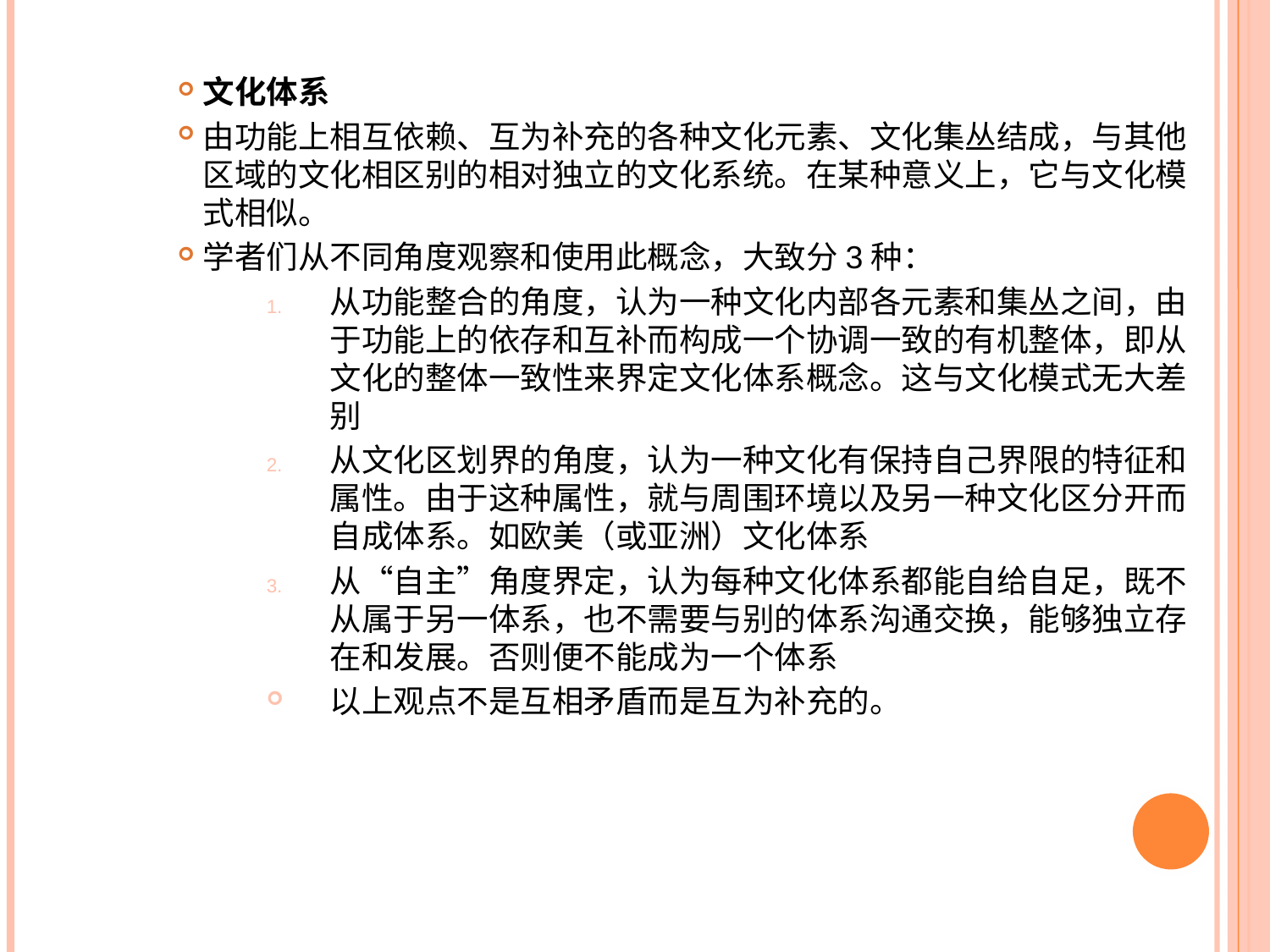

文化体系
由功能上相互依赖、互为补充的各种文化元素、文化集丛结成，与其他区域的文化相区别的相对独立的文化系统。在某种意义上，它与文化模式相似。
学者们从不同角度观察和使用此概念，大致分3种：
从功能整合的角度，认为一种文化内部各元素和集丛之间，由于功能上的依存和互补而构成一个协调一致的有机整体，即从文化的整体一致性来界定文化体系概念。这与文化模式无大差别
从文化区划界的角度，认为一种文化有保持自己界限的特征和属性。由于这种属性，就与周围环境以及另一种文化区分开而自成体系。如欧美（或亚洲）文化体系
从“自主”角度界定，认为每种文化体系都能自给自足，既不从属于另一体系，也不需要与别的体系沟通交换，能够独立存在和发展。否则便不能成为一个体系
以上观点不是互相矛盾而是互为补充的。